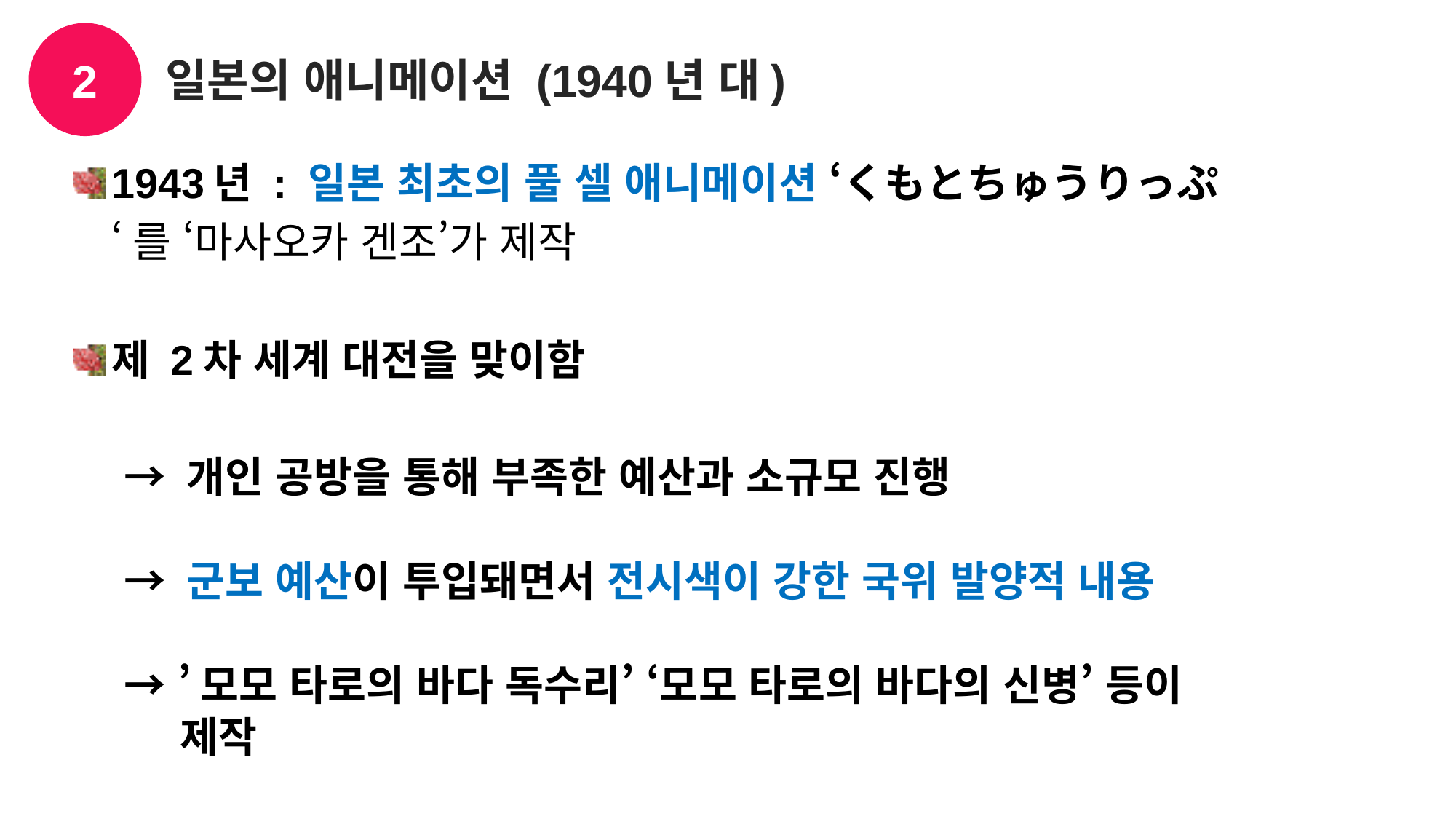

2
일본의 애니메이션 (1940년 대)
1943년 : 일본 최초의 풀 셀 애니메이션 ‘くもとちゅうりっぷ
    ‘를 ‘마사오카 겐조’가 제작

제 2차 세계 대전을 맞이함

→ 개인 공방을 통해 부족한 예산과 소규모 진행

→ 군보 예산이 투입돼면서 전시색이 강한 국위 발양적 내용

→ ’모모 타로의 바다 독수리’ ‘모모 타로의 바다의 신병’ 등이
    제작